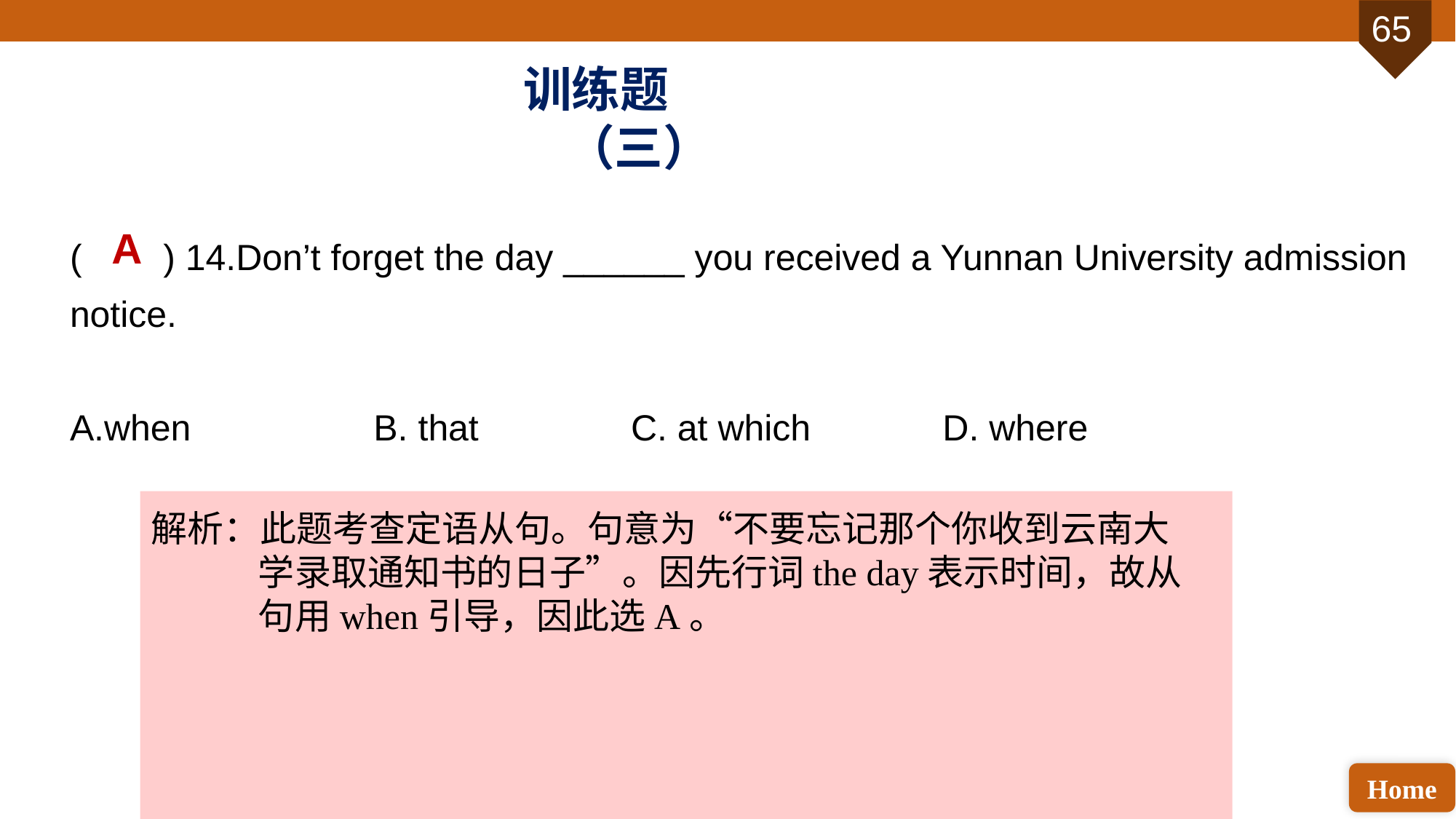

训练题（三）
A
(        ) 14.Don’t forget the day ______ you received a Yunnan University admission notice.

A.when                  B. that               C. at which             D. where

解析：此题考查定语从句。句意为“不要忘记那个你收到云南大学录取通知书的日子”。因先行词the day表示时间，故从句用when引导，因此选A。